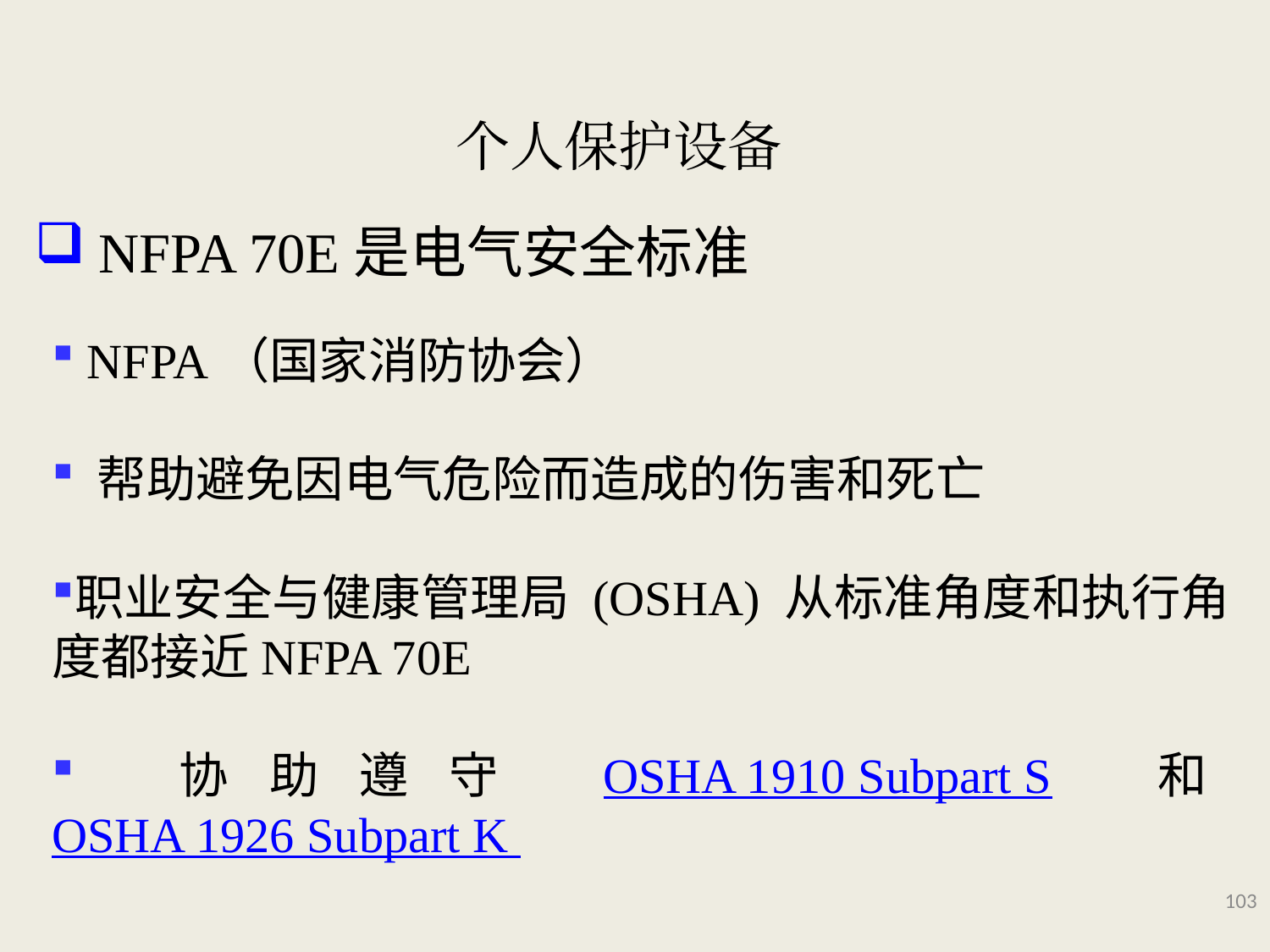

# 个人保护设备
NFPA 70E是电气安全标准
 NFPA（国家消防协会）

 帮助避免因电气危险而造成的伤害和死亡

职业安全与健康管理局 (OSHA) 从标准角度和执行角度都接近NFPA 70E

 协助遵守 OSHA 1910 Subpart S 和 OSHA 1926 Subpart K
103